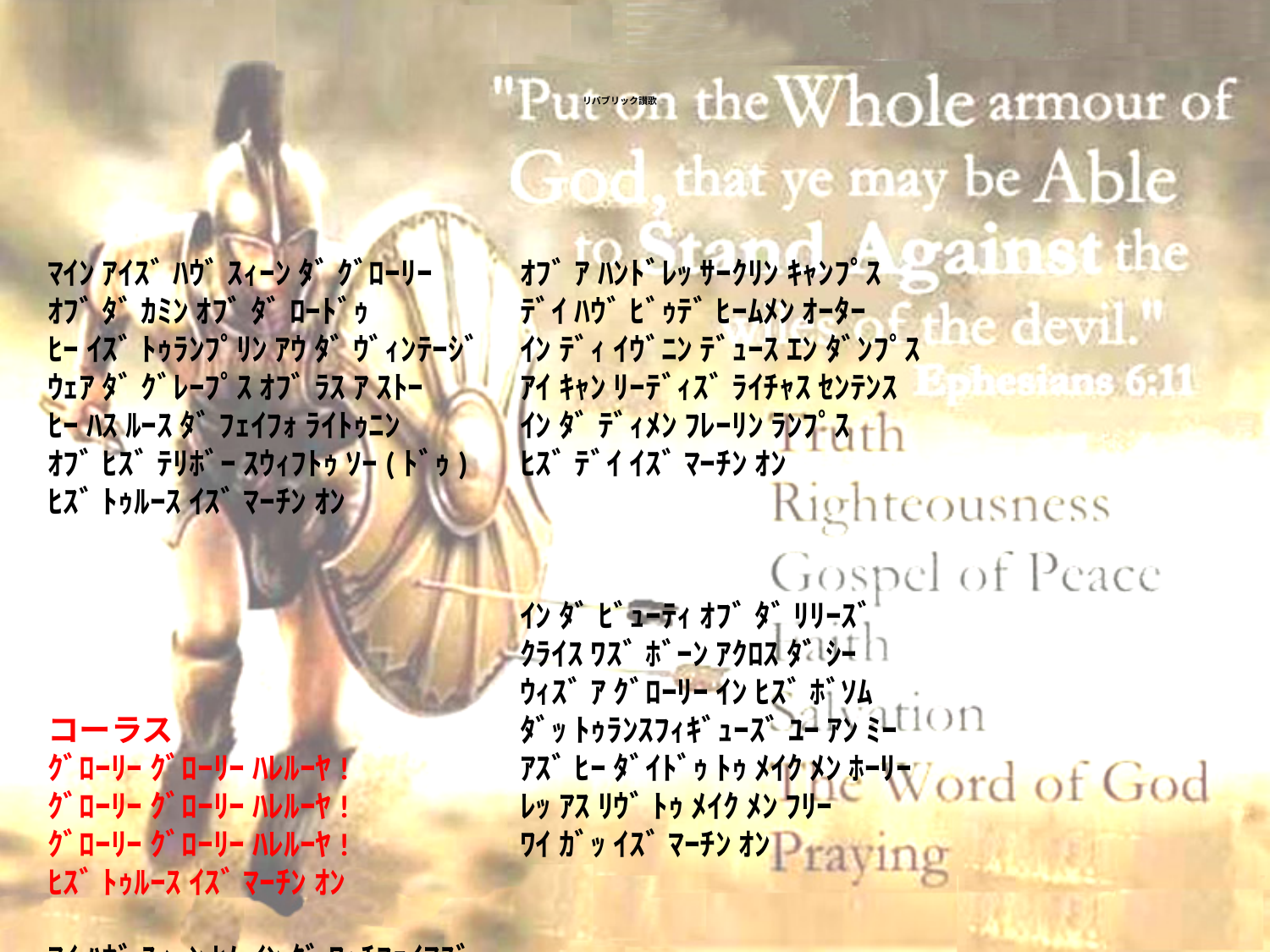

# リパブリック讃歌
ﾏｲﾝ ｱｲｽﾞ ﾊｳﾞ ｽｨｰﾝ ﾀﾞ ｸﾞﾛｰﾘｰ
ｵﾌﾞ ﾀﾞ ｶﾐﾝ ｵﾌﾞ ﾀﾞ ﾛｰﾄﾞｩ
ﾋｰ ｲｽﾞ ﾄｩﾗﾝﾌﾟﾘﾝ ｱｳ ﾀﾞ ｳﾞｨﾝﾃｰｼﾞ
ｳｪｱ ﾀﾞ ｸﾞﾚｰﾌﾟｽ ｵﾌﾞ ﾗｽ ｱ ｽﾄｰ
ﾋｰ ﾊｽ ﾙｰｽ ﾀﾞ ﾌｪｲﾌｫ ﾗｲﾄｩﾆﾝ
ｵﾌﾞ ﾋｽﾞ ﾃﾘﾎﾞｰ ｽｳｨﾌﾄｩ ｿｰ(ﾄﾞｩ)
ﾋｽﾞ ﾄｩﾙｰｽ ｲｽﾞ ﾏｰﾁﾝ ｵﾝ

コーラス
ｸﾞﾛｰﾘｰ ｸﾞﾛｰﾘｰ ﾊﾚﾙｰﾔ!
ｸﾞﾛｰﾘｰ ｸﾞﾛｰﾘｰ ﾊﾚﾙｰﾔ!
ｸﾞﾛｰﾘｰ ｸﾞﾛｰﾘｰ ﾊﾚﾙｰﾔ!
ﾋｽﾞ ﾄｩﾙｰｽ ｲｽﾞ ﾏｰﾁﾝ ｵﾝ

ｱｲ ﾊｳﾞ ｽｨｰﾝ ﾋﾑ ｲﾝ ﾀﾞ ﾜｯﾁﾌｧｲｱｽﾞ
ｵﾌﾞ ｱ ﾊﾝﾄﾞﾚｯ ｻｰｸﾘﾝ ｷｬﾝﾌﾟｽ
ﾃﾞｲ ﾊｳﾞ ﾋﾞｩﾃﾞ ﾋｰﾑﾒﾝ ｵｰﾀｰ
ｲﾝ ﾃﾞｨ ｲｳﾞﾆﾝ ﾃﾞｭｰｽ ｴﾝ ﾀﾞﾝﾌﾟｽ
ｱｲ ｷｬﾝ ﾘｰﾃﾞｨｽﾞ ﾗｲﾁｬｽ ｾﾝﾃﾝｽ
ｲﾝ ﾀﾞ ﾃﾞｨﾒﾝ ﾌﾚｰﾘﾝ ﾗﾝﾌﾟｽ
ﾋｽﾞ ﾃﾞｲ ｲｽﾞ ﾏｰﾁﾝ ｵﾝ

ｲﾝ ﾀﾞ ﾋﾞｭｰﾃｨ ｵﾌﾞ ﾀﾞ ﾘﾘｰｽﾞ
ｸﾗｲｽ ﾜｽﾞ ﾎﾞｰﾝ ｱｸﾛｽ ﾀﾞ ｼｰ
ｳｨｽﾞ ｱ ｸﾞﾛｰﾘｰ ｲﾝ ﾋｽﾞ ﾎﾞｿﾑ
ﾀﾞｯ ﾄｩﾗﾝｽﾌｨｷﾞｭｰｽﾞ ﾕｰ ｱﾝ ﾐｰ
ｱｽﾞ ﾋｰ ﾀﾞｲﾄﾞｩ ﾄｩ ﾒｲｸ ﾒﾝ ﾎｰﾘｰ
ﾚｯ ｱｽ ﾘｳﾞ ﾄｩ ﾒｲｸ ﾒﾝ ﾌﾘｰ
ﾜｲ ｶﾞｯ ｲｽﾞ ﾏｰﾁﾝ ｵﾝ